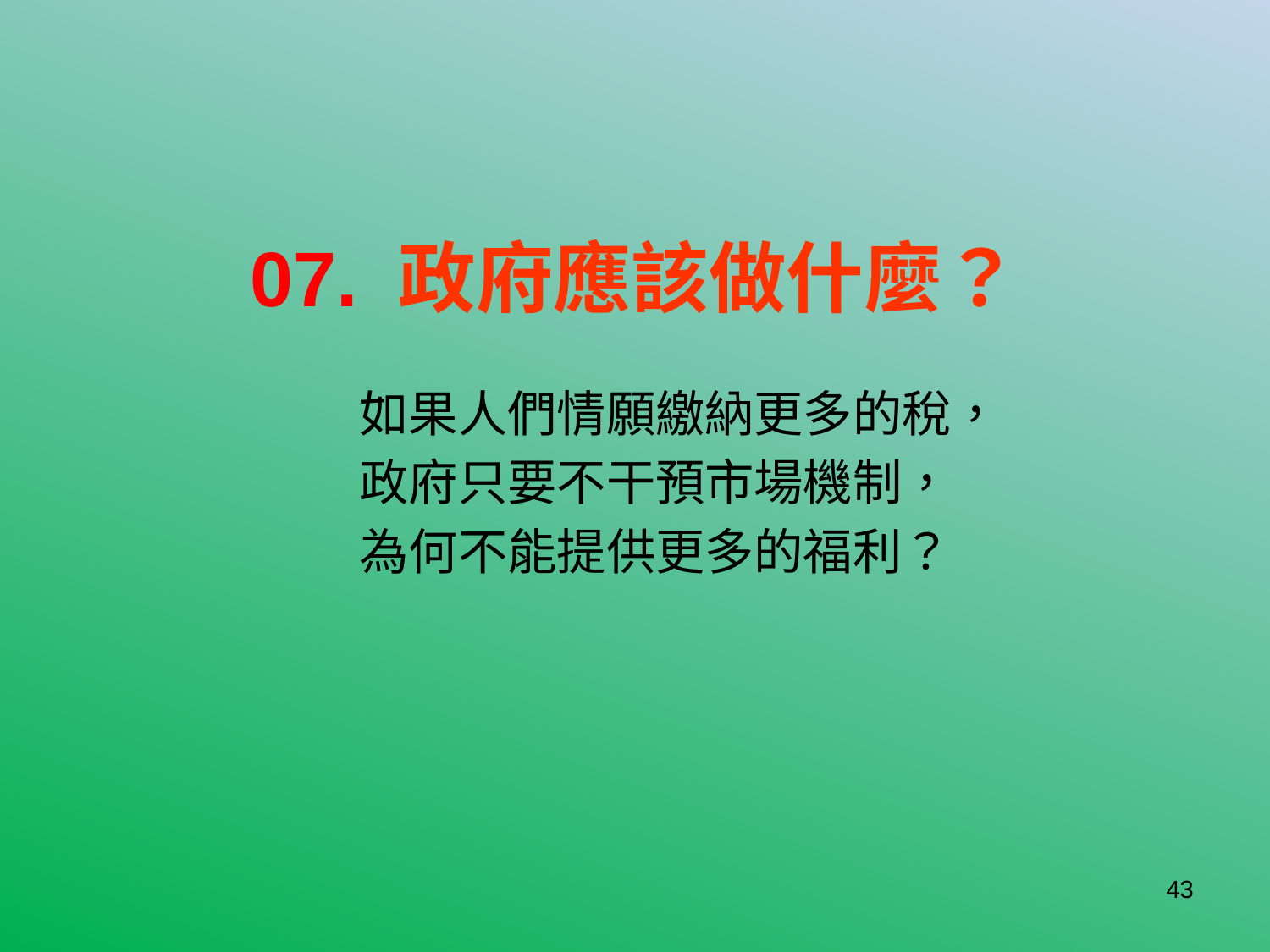

# 07. 政府應該做什麼？
如果人們情願繳納更多的稅，
政府只要不干預市場機制，
為何不能提供更多的福利？
43